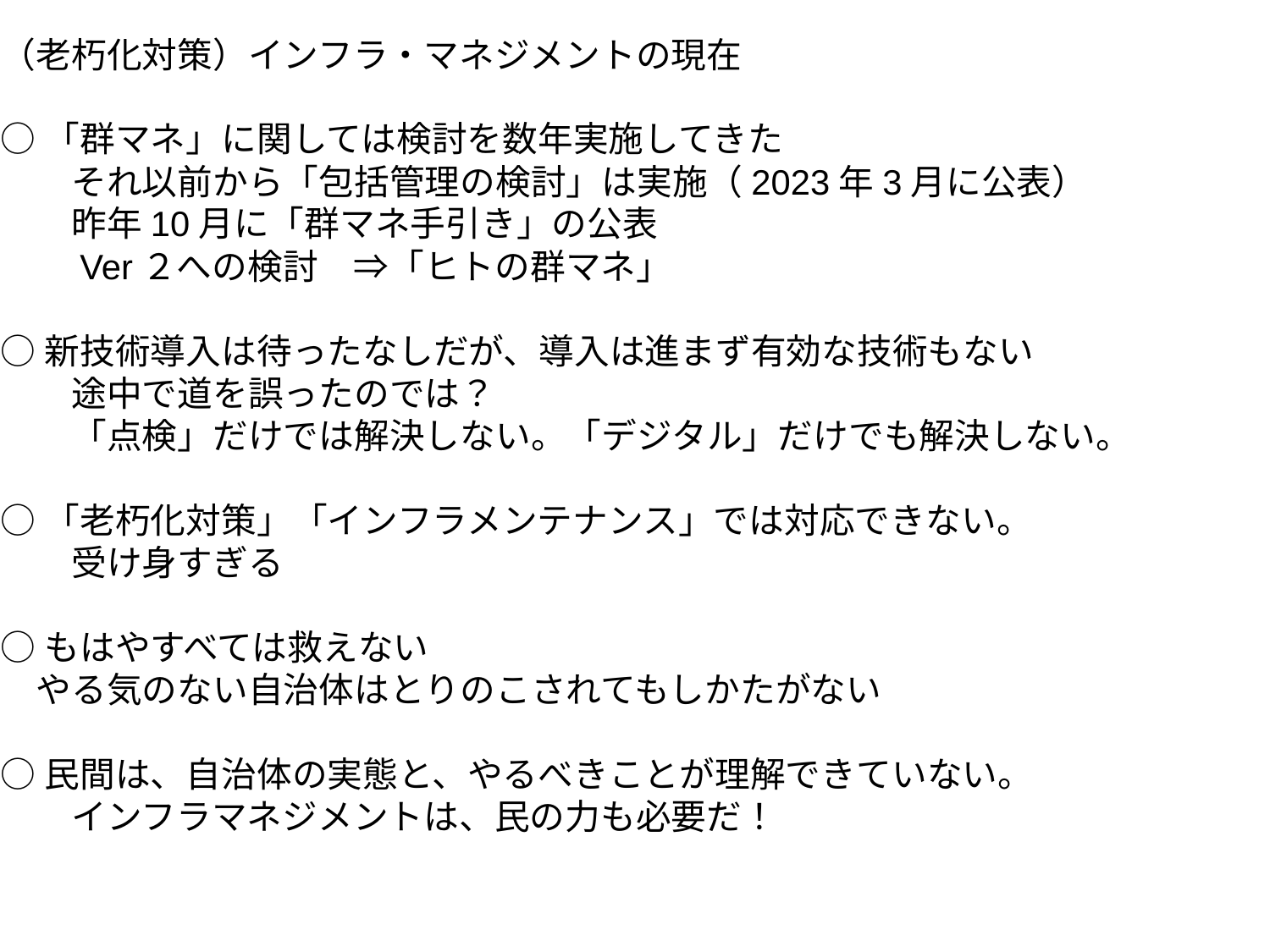

（老朽化対策）インフラ・マネジメントの現在

○「群マネ」に関しては検討を数年実施してきた
　　それ以前から「包括管理の検討」は実施（2023年3月に公表）
　　昨年10月に「群マネ手引き」の公表
　　Ver２への検討　⇒「ヒトの群マネ」

○新技術導入は待ったなしだが、導入は進まず有効な技術もない
　　途中で道を誤ったのでは？
　　「点検」だけでは解決しない。「デジタル」だけでも解決しない。

○「老朽化対策」「インフラメンテナンス」では対応できない。
　　受け身すぎる

○もはやすべては救えない
　やる気のない自治体はとりのこされてもしかたがない

○民間は、自治体の実態と、やるべきことが理解できていない。
　　インフラマネジメントは、民の力も必要だ！